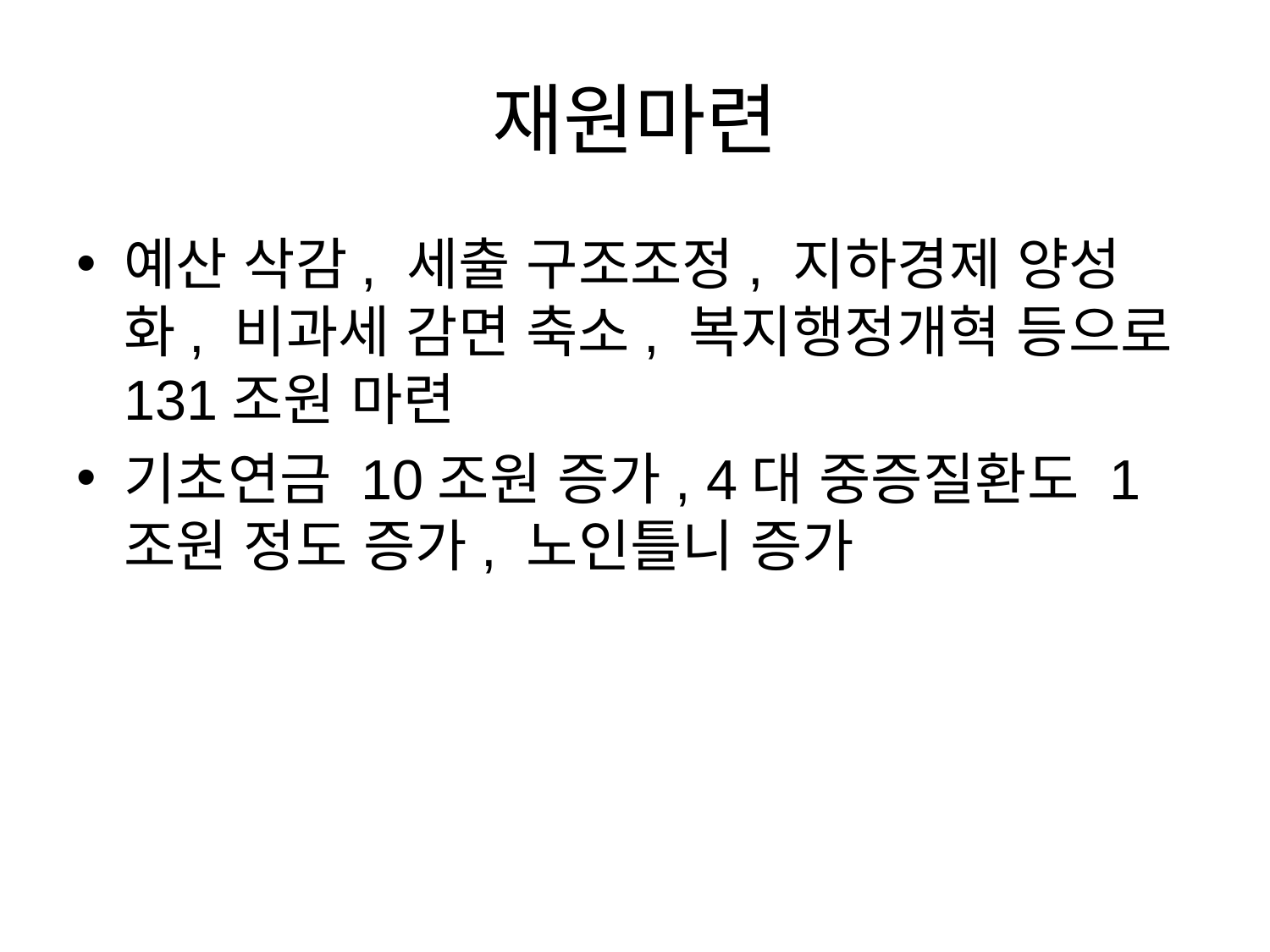

# 재원마련
예산 삭감, 세출 구조조정, 지하경제 양성화, 비과세 감면 축소, 복지행정개혁 등으로 131조원 마련
기초연금 10조원 증가, 4대 중증질환도 1조원 정도 증가, 노인틀니 증가